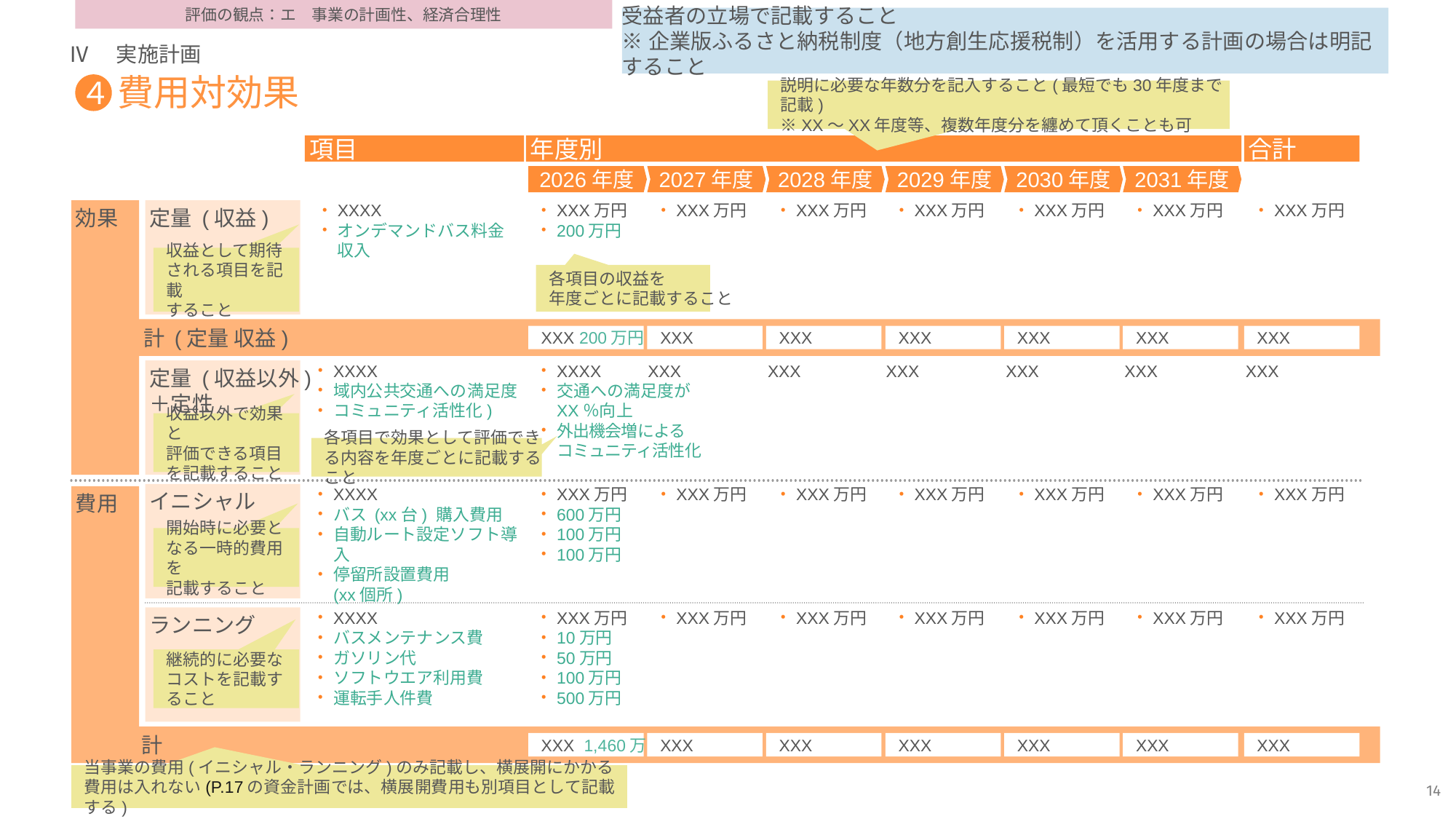

評価の観点：エ　事業の計画性、経済合理性
受益者の立場で記載すること
※企業版ふるさと納税制度（地方創生応援税制）を活用する計画の場合は明記すること
Ⅳ　実施計画
	費用対効果
４
説明に必要な年数分を記入すること(最短でも30年度まで記載)　
※XX～XX年度等、複数年度分を纏めて頂くことも可
項目
年度別
合計
2026年度
2027年度
2028年度
2029年度
2030年度
2031年度
効果
定量 (収益)
XXXX
オンデマンドバス料金
収入

XXX万円
200万円
XXX万円
XXX万円
XXX万円
XXX万円
XXX万円
XXX万円
収益として期待
される項目を記載
すること
各項目の収益を
年度ごとに記載すること
計 (定量 収益)
XXX 200万円
XXX
XXX
XXX
XXX
XXX
XXX
定量 (収益以外)
＋定性
XXXX
域内公共交通への満足度
コミュニティ活性化)

XXXX
交通への満足度が
XX％向上
外出機会増による
コミュニティ活性化

XXX
XXX
XXX
XXX
XXX
XXX
収益以外で効果と
評価できる項目を記載すること
各項目で効果として評価できる内容を年度ごとに記載すること
イニシャル
XXXX
バス (xx台) 購入費用
自動ルート設定ソフト導入
停留所設置費用
(xx個所)
XXX万円
600万円
100万円
100万円
XXX万円
XXX万円
XXX万円
XXX万円
XXX万円
XXX万円
費用
開始時に必要と
なる一時的費用を
記載すること
ランニング
XXXX
バスメンテナンス費
ガソリン代
ソフトウエア利用費
運転手人件費
XXX万円
10万円
50万円
100万円
500万円
XXX万円
XXX万円
XXX万円
XXX万円
XXX万円
XXX万円
継続的に必要な
コストを記載すること
計
XXX  1,460万円
XXX
XXX
XXX
XXX
XXX
XXX
当事業の費用(イニシャル・ランニング)のみ記載し、横展開にかかる費用は入れない(P.17の資金計画では、横展開費用も別項目として記載する)